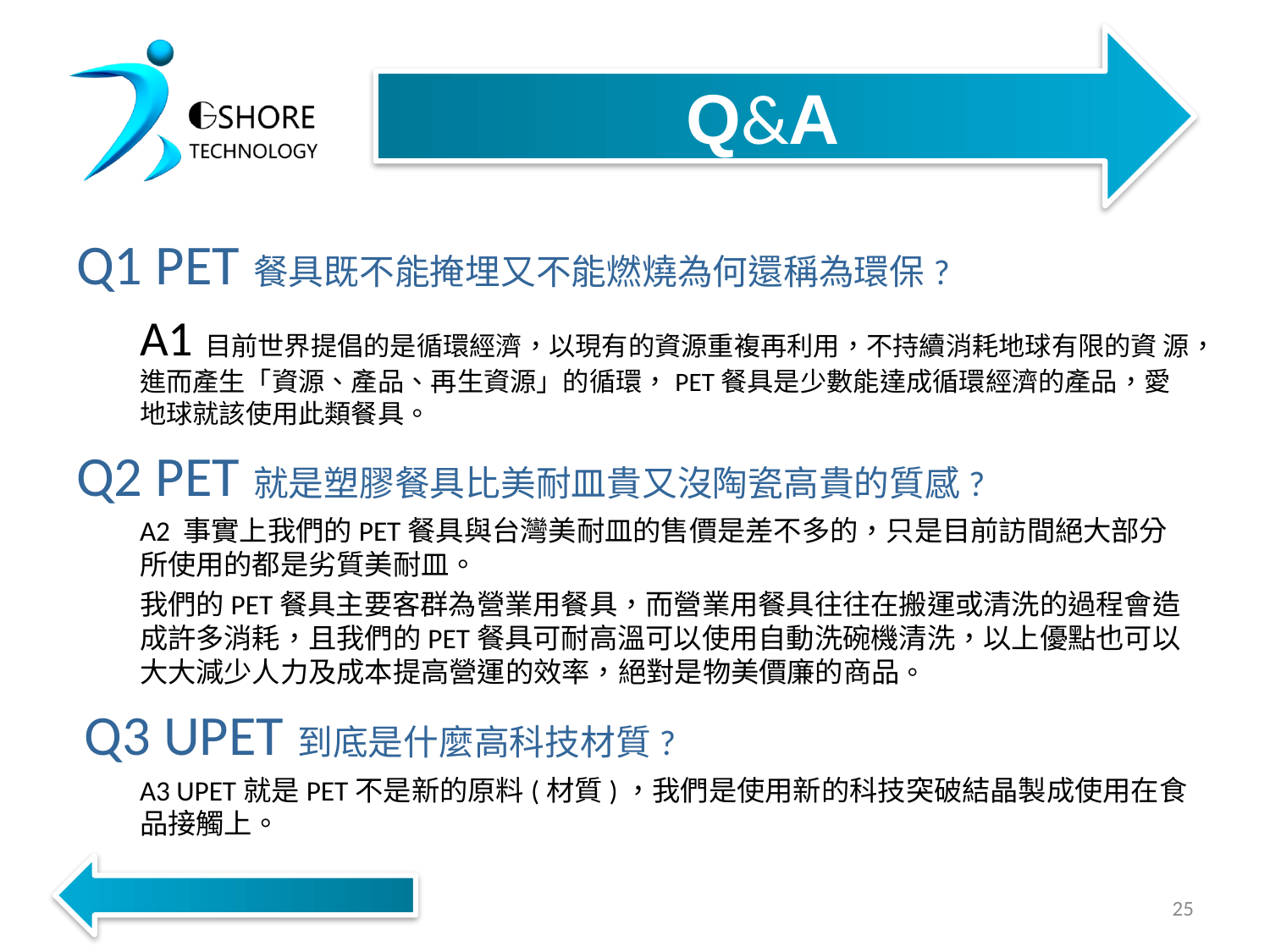

Q&A
Q1 PET餐具既不能掩埋又不能燃燒為何還稱為環保?
A1目前世界提倡的是循環經濟，以現有的資源重複再利用，不持續消耗地球有限的資 源，進而產生「資源、產品、再生資源」的循環，PET餐具是少數能達成循環經濟的產品，愛地球就該使用此類餐具。
Q2 PET就是塑膠餐具比美耐皿貴又沒陶瓷高貴的質感?
A2 事實上我們的PET餐具與台灣美耐皿的售價是差不多的，只是目前訪間絕大部分所使用的都是劣質美耐皿。
我們的PET餐具主要客群為營業用餐具，而營業用餐具往往在搬運或清洗的過程會造成許多消耗，且我們的PET餐具可耐高溫可以使用自動洗碗機清洗，以上優點也可以大大減少人力及成本提高營運的效率，絕對是物美價廉的商品。
Q3 UPET到底是什麼高科技材質?
A3 UPET就是PET不是新的原料(材質)，我們是使用新的科技突破結晶製成使用在食品接觸上。

25